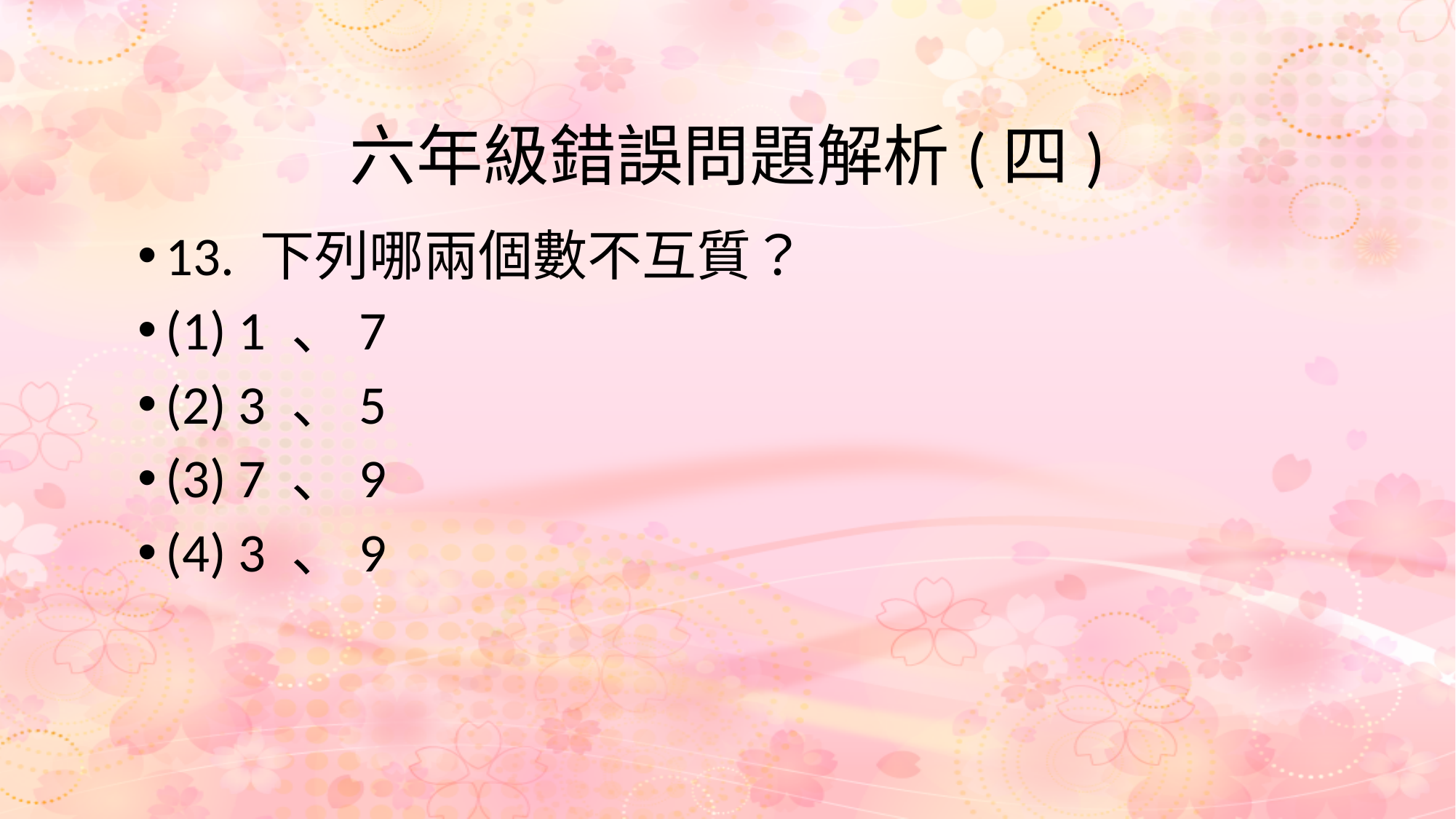

# 六年級錯誤問題解析(四)
13. 下列哪兩個數不互質？
(1) 1 、7
(2) 3 、5
(3) 7 、9
(4) 3 、9